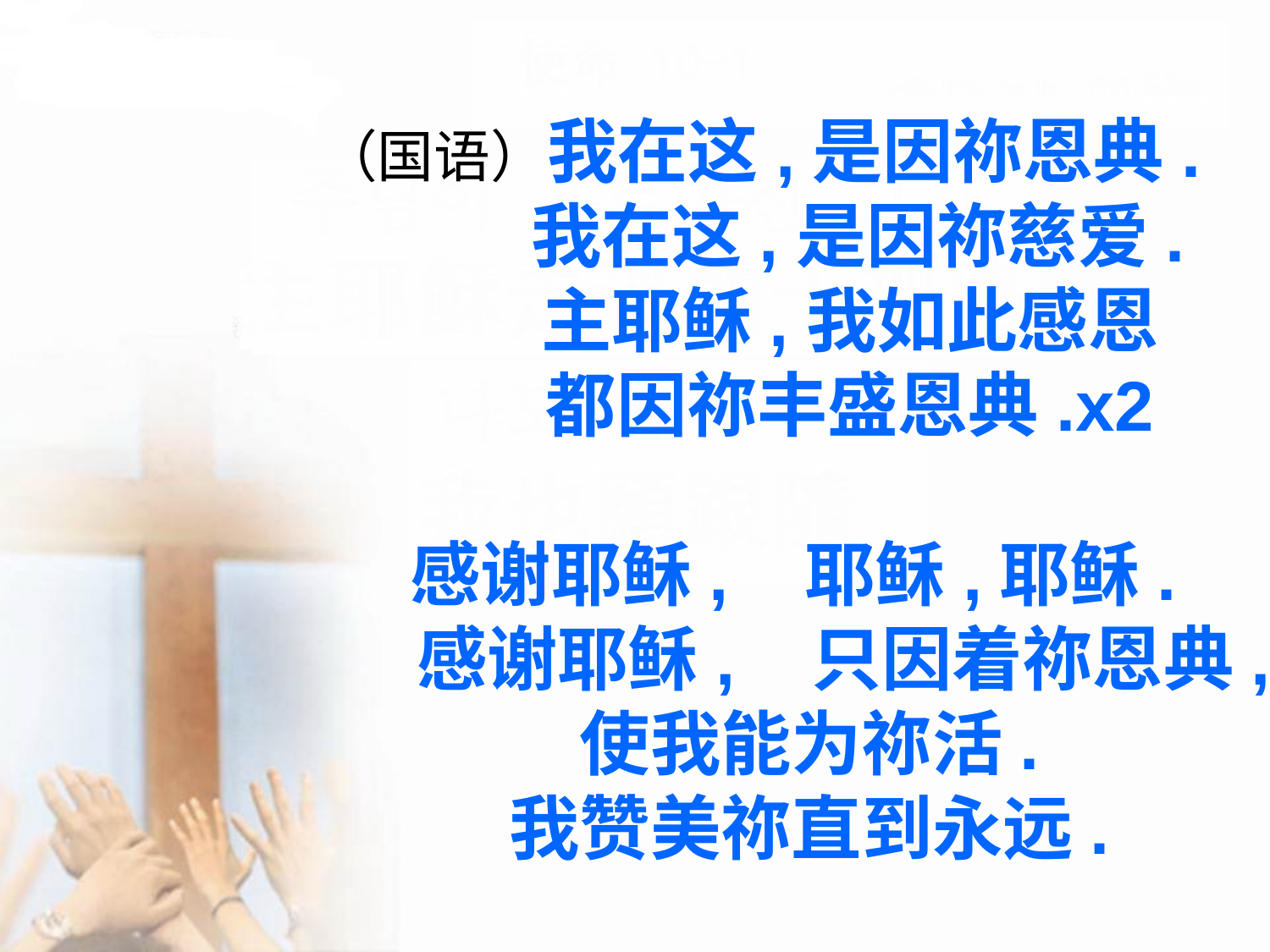

（国语）我在这,是因祢恩典.
           我在这,是因祢慈爱.
          主耶稣,我如此感恩
          都因祢丰盛恩典.x2

   感谢耶稣,   耶稣,耶稣.
        感谢耶稣,   只因着祢恩典,
     使我能为祢活.
     我赞美祢直到永远.